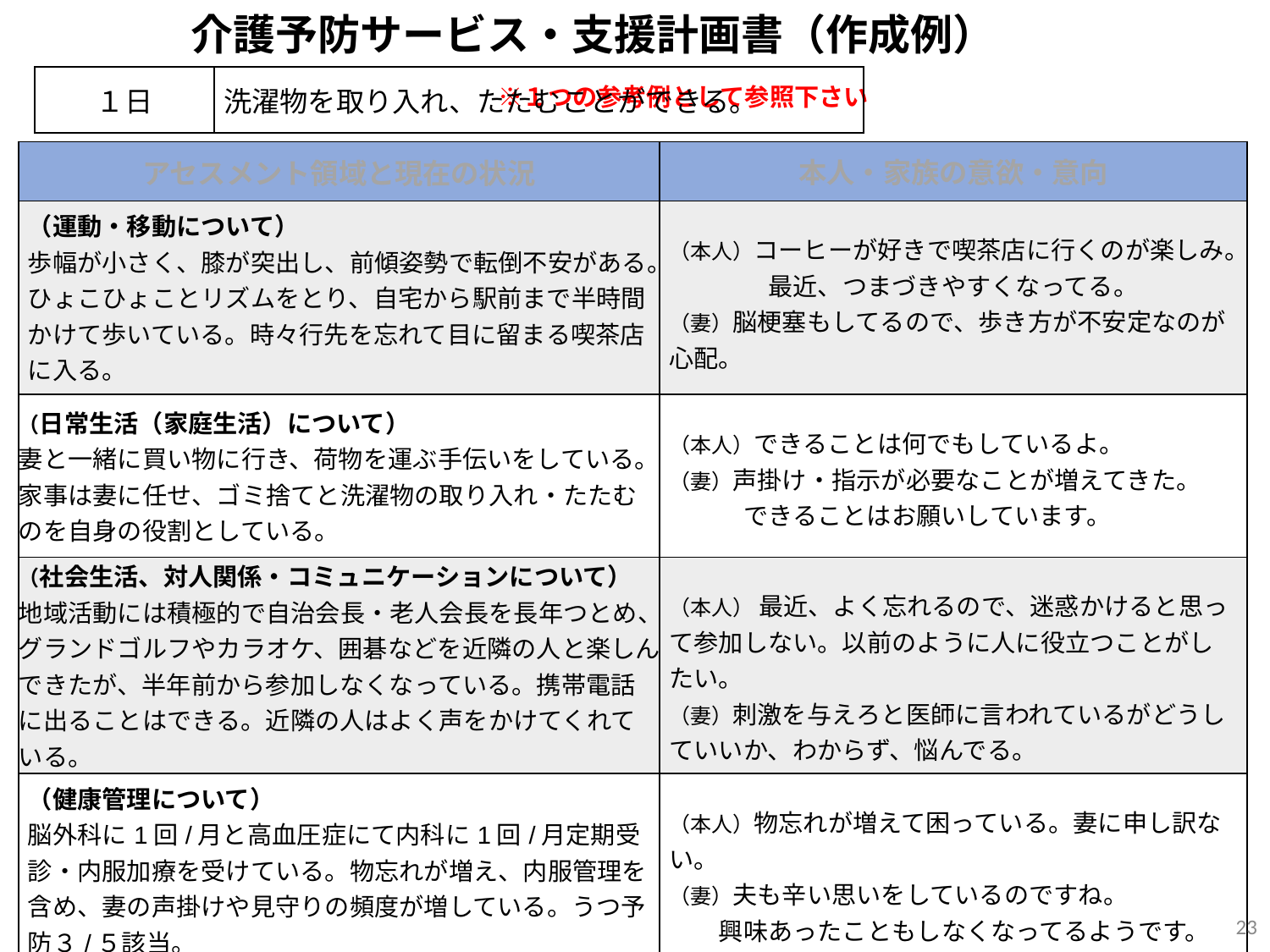

映写のみ
介護予防サービス・支援計画書（作成例）
　　　　　　　　　　　　　　　　　　　　　　　　　　　　　　　　　　　　　　　　　　　　　　　　　　　　　　　　　　　　　　　　　※１つの参考例として参照下さい
| １日 | 洗濯物を取り入れ、たたむことができる。 |
| --- | --- |
| アセスメント領域と現在の状況 | 本人・家族の意欲・意向 |
| --- | --- |
| （運動・移動について） 歩幅が小さく、膝が突出し、前傾姿勢で転倒不安がある。ひょこひょことリズムをとり、自宅から駅前まで半時間かけて歩いている。時々行先を忘れて目に留まる喫茶店に入る。 | （本人）コーヒーが好きで喫茶店に行くのが楽しみ。 　　　　最近、つまづきやすくなってる。 （妻）脳梗塞もしてるので、歩き方が不安定なのが心配。 |
| （日常生活（家庭生活）について） 妻と一緒に買い物に行き、荷物を運ぶ手伝いをしている。家事は妻に任せ、ゴミ捨てと洗濯物の取り入れ・たたむのを自身の役割としている。 | （本人）できることは何でもしているよ。 （妻）声掛け・指示が必要なことが増えてきた。 　　　できることはお願いしています。 |
| （社会生活、対人関係・コミュニケーションについて） 地域活動には積極的で自治会長・老人会長を長年つとめ、グランドゴルフやカラオケ、囲碁などを近隣の人と楽しんできたが、半年前から参加しなくなっている。携帯電話に出ることはできる。近隣の人はよく声をかけてくれている。 | （本人） 最近、よく忘れるので、迷惑かけると思って参加しない。以前のように人に役立つことがしたい。 （妻）刺激を与えろと医師に言われているがどうしていいか、わからず、悩んでる。 |
| （健康管理について） 脳外科に1回/月と高血圧症にて内科に1回/月定期受診・内服加療を受けている。物忘れが増え、内服管理を含め、妻の声掛けや見守りの頻度が増している。うつ予防３/５該当。 | （本人）物忘れが増えて困っている。妻に申し訳ない。 （妻）夫も辛い思いをしているのですね。 　　興味あったこともしなくなってるようです。 |
23